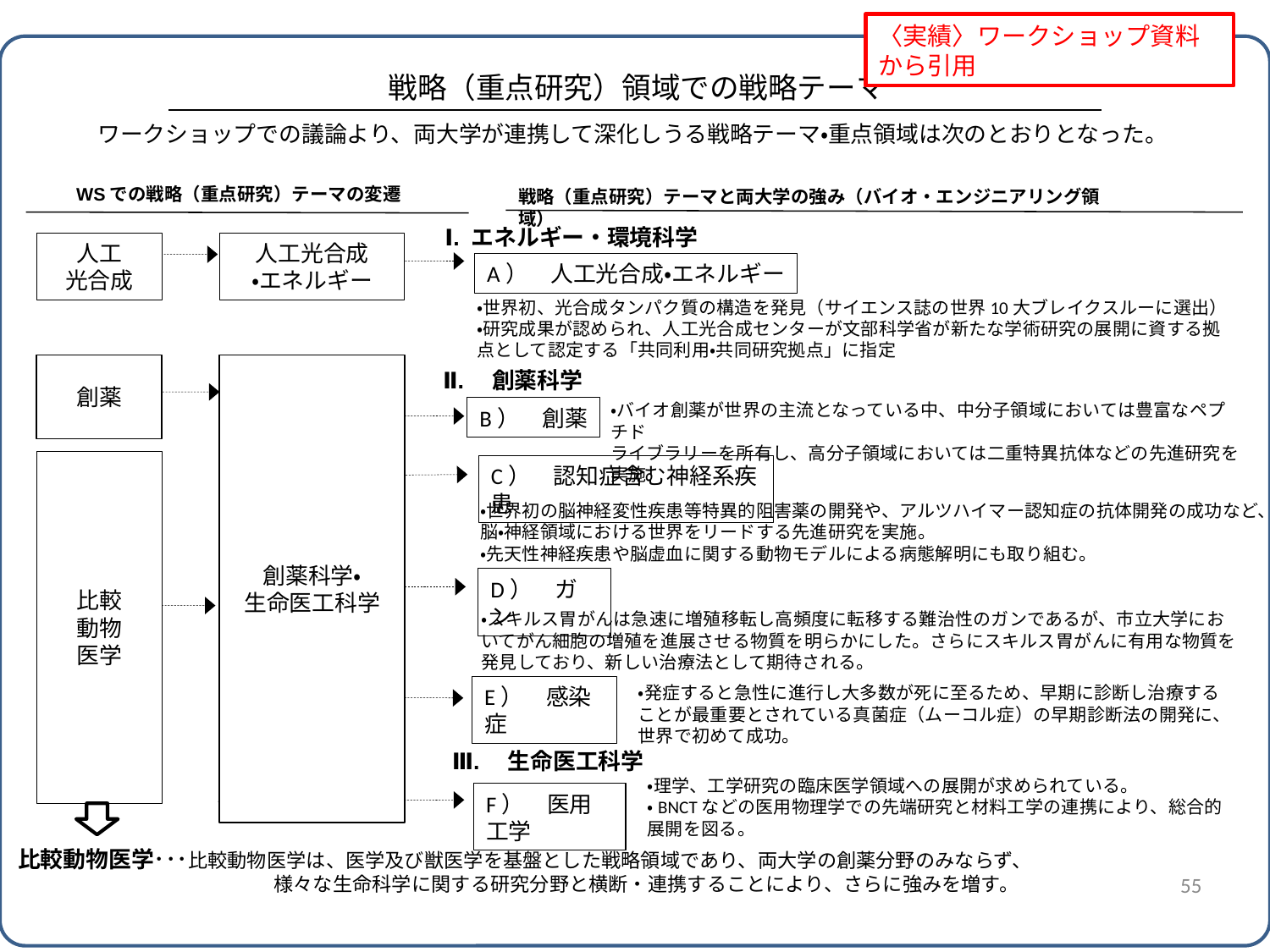

〈実績〉ワークショップ資料から引用

戦略（重点研究）領域での戦略テーマ
ワークショップでの議論より、両大学が連携して深化しうる戦略テーマ・重点領域は次のとおりとなった。
WSでの戦略（重点研究）テーマの変遷
戦略（重点研究）テーマと両大学の強み（バイオ・エンジニアリング領域）
Ⅰ. エネルギー・環境科学
人工
光合成
人工光合成
・エネルギー
A）　人工光合成・エネルギー
・世界初、光合成タンパク質の構造を発見（サイエンス誌の世界10大ブレイクスルーに選出）
・研究成果が認められ、人工光合成センターが文部科学省が新たな学術研究の展開に資する拠点として認定する「共同利用・共同研究拠点」に指定
創薬
創薬科学・
生命医工科学
Ⅱ.　創薬科学
・バイオ創薬が世界の主流となっている中、中分子領域においては豊富なペプチド
ライブラリーを所有し、高分子領域においては二重特異抗体などの先進研究を実施
B）　創薬
比較
動物
医学
C）　認知症含む神経系疾患
・世界初の脳神経変性疾患等特異的阻害薬の開発や、アルツハイマー認知症の抗体開発の成功など、脳・神経領域における世界をリードする先進研究を実施。
・先天性神経疾患や脳虚血に関する動物モデルによる病態解明にも取り組む。
D）　ガン
・スキルス胃がんは急速に増殖移転し高頻度に転移する難治性のガンであるが、市立大学においてがん細胞の増殖を進展させる物質を明らかにした。さらにスキルス胃がんに有用な物質を発見しており、新しい治療法として期待される。
・発症すると急性に進行し大多数が死に至るため、早期に診断し治療することが最重要とされている真菌症（ムーコル症）の早期診断法の開発に、世界で初めて成功。
E）　感染症
Ⅲ.　生命医工科学
・理学、工学研究の臨床医学領域への展開が求められている。
・BNCTなどの医用物理学での先端研究と材料工学の連携により、総合的展開を図る。
F）　医用工学

55
比較動物医学･･･比較動物医学は、医学及び獣医学を基盤とした戦略領域であり、両大学の創薬分野のみならず、
　　　　　　　　　　　　　様々な生命科学に関する研究分野と横断・連携することにより、さらに強みを増す。